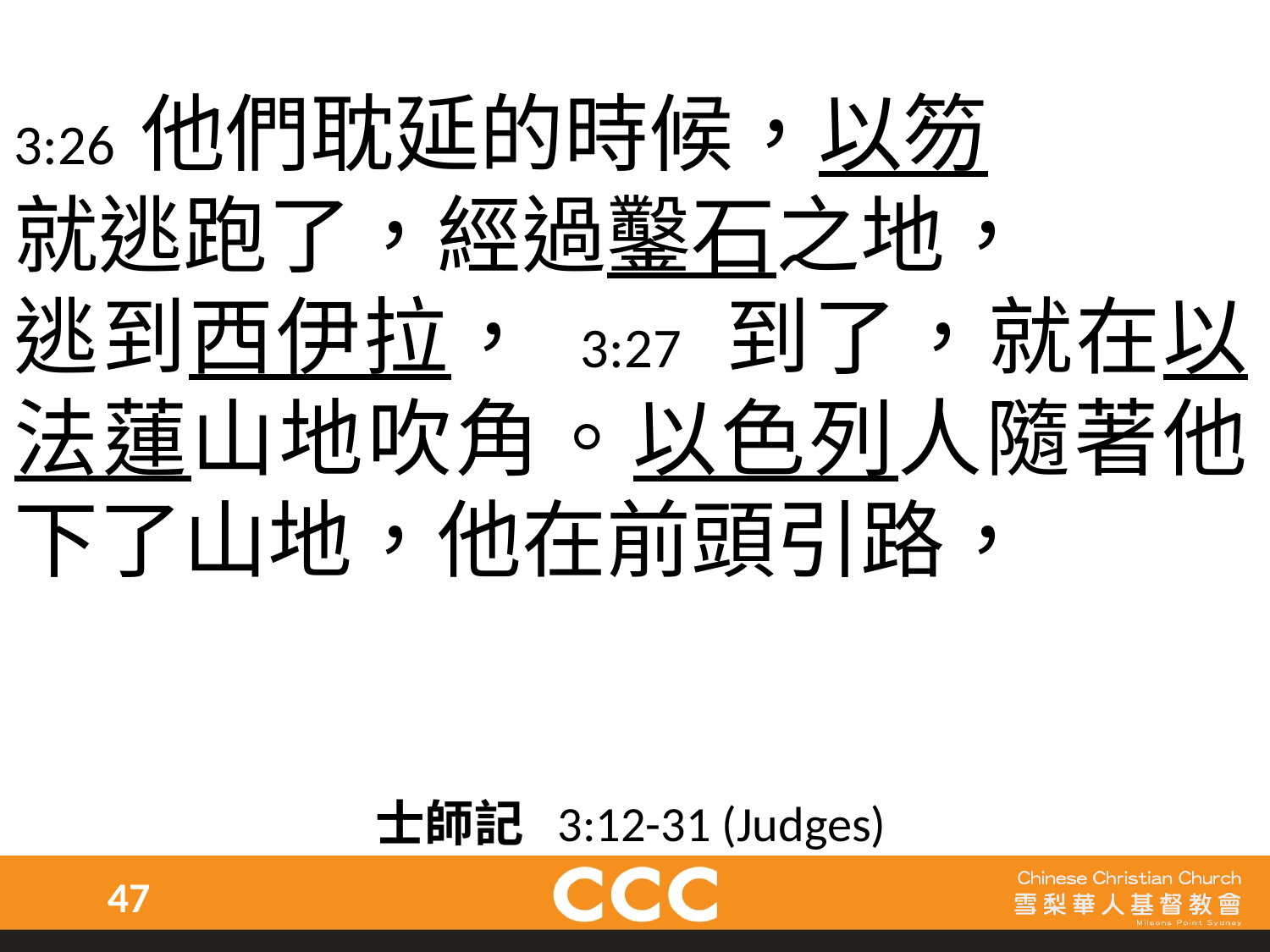

3:26 他們耽延的時候，以笏
就逃跑了，經過鑿石之地，
逃到西伊拉， 3:27 到了，就在以法蓮山地吹角。以色列人隨著他下了山地，他在前頭引路，
士師記  3:12-31 (Judges)
47